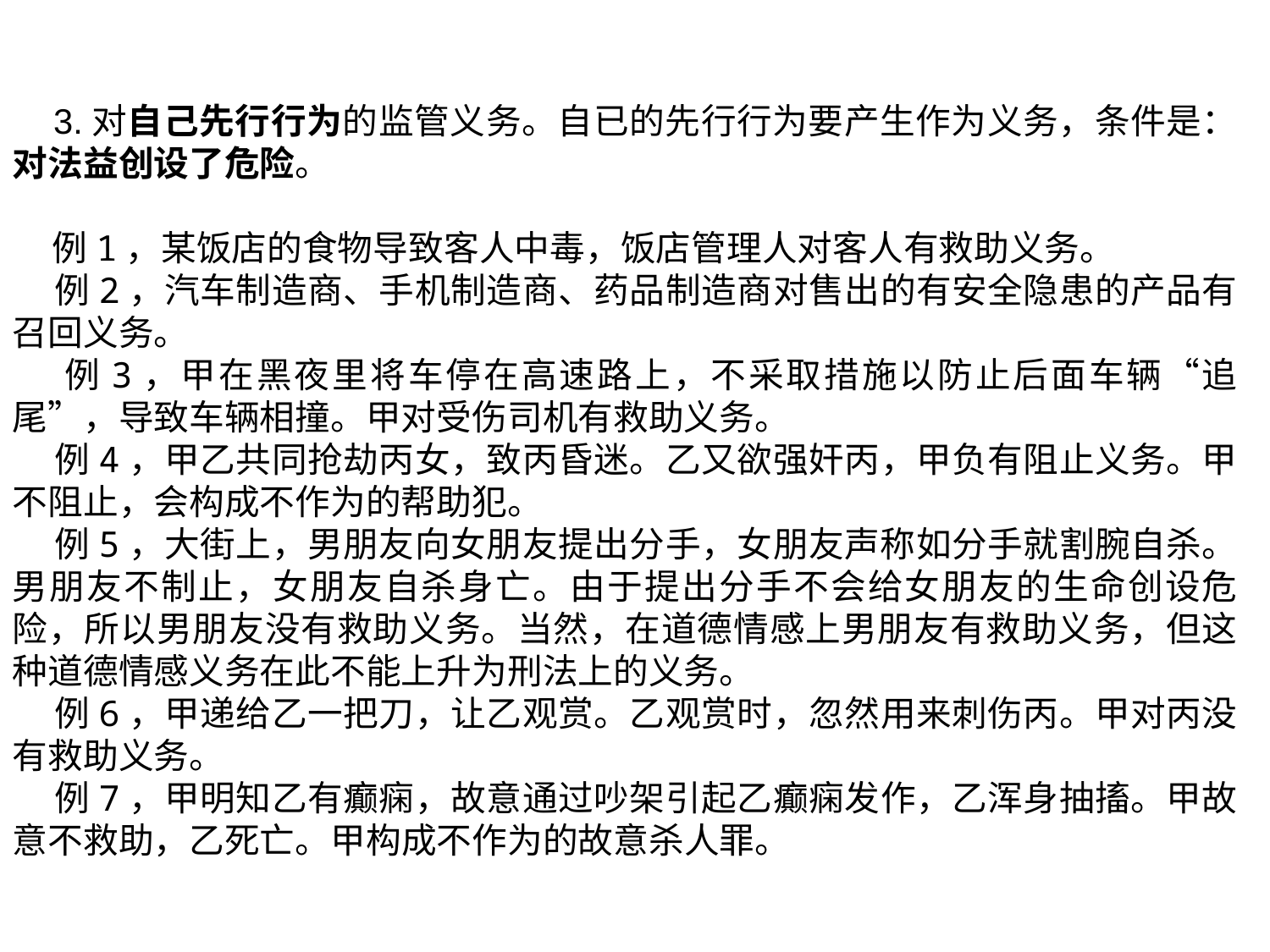

3.对自己先行行为的监管义务。自已的先行行为要产生作为义务，条件是：对法益创设了危险。

    例1，某饭店的食物导致客人中毒，饭店管理人对客人有救助义务。
    例2，汽车制造商、手机制造商、药品制造商对售出的有安全隐患的产品有召回义务。
    例3，甲在黑夜里将车停在高速路上，不采取措施以防止后面车辆“追尾”，导致车辆相撞。甲对受伤司机有救助义务。
    例4，甲乙共同抢劫丙女，致丙昏迷。乙又欲强奸丙，甲负有阻止义务。甲不阻止，会构成不作为的帮助犯。
    例5，大街上，男朋友向女朋友提出分手，女朋友声称如分手就割腕自杀。男朋友不制止，女朋友自杀身亡。由于提出分手不会给女朋友的生命创设危险，所以男朋友没有救助义务。当然，在道德情感上男朋友有救助义务，但这种道德情感义务在此不能上升为刑法上的义务。
    例6，甲递给乙一把刀，让乙观赏。乙观赏时，忽然用来刺伤丙。甲对丙没有救助义务。
    例7，甲明知乙有癫痫，故意通过吵架引起乙癫痫发作，乙浑身抽搐。甲故意不救助，乙死亡。甲构成不作为的故意杀人罪。